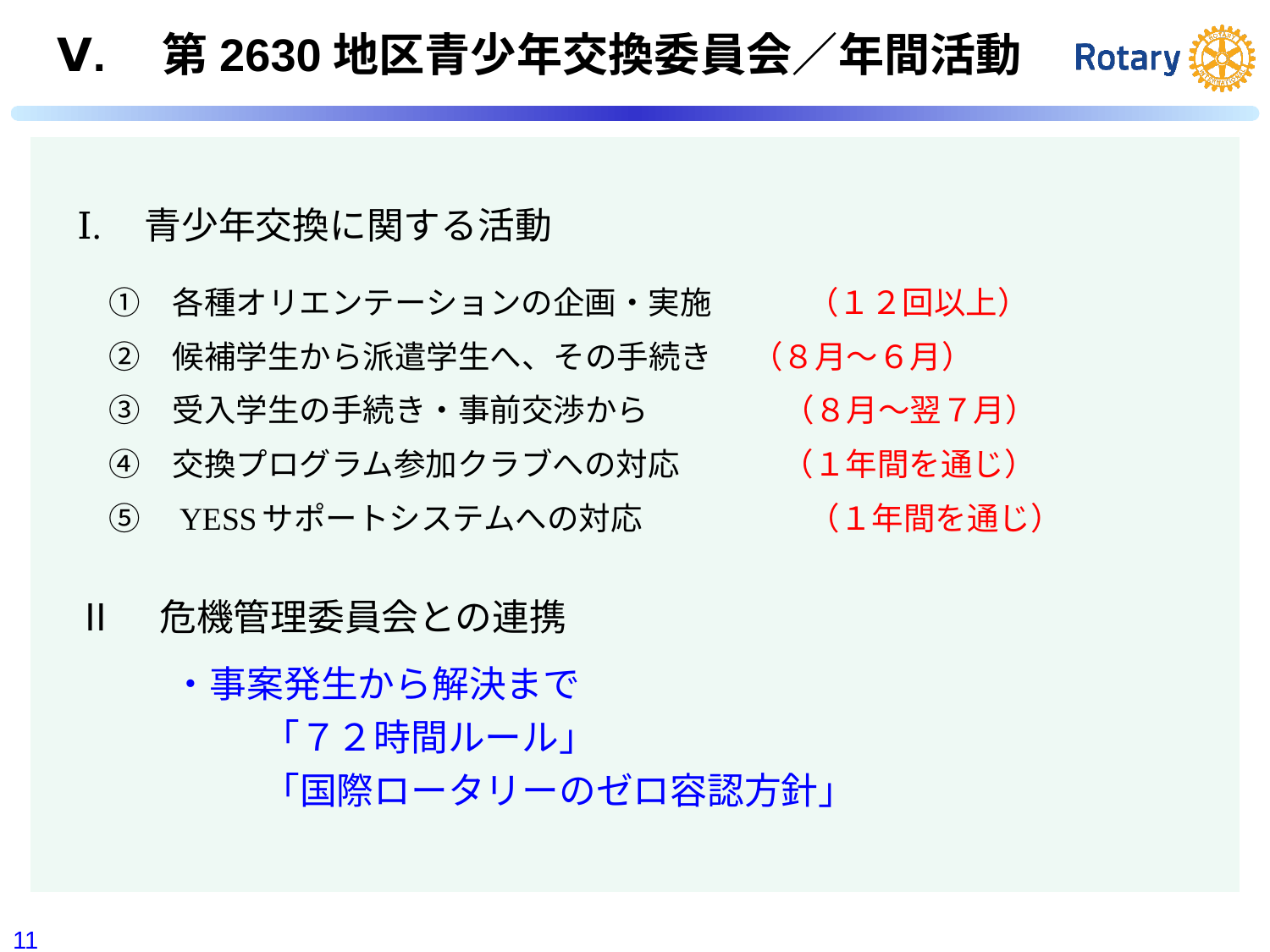

Ⅴ.　第2630地区青少年交換委員会／年間活動
|  |
| --- |
Ⅰ.　青少年交換に関する活動

　①　各種オリエンテーションの企画・実施　　　（１２回以上）
　②　候補学生から派遣学生へ、その手続き 　（８月～６月）
　③　受入学生の手続き・事前交渉から　　　 　（８月～翌７月）
　④　交換プログラム参加クラブへの対応　 　　（１年間を通じ）
　⑤　YESSサポートシステムへの対応　 　　　　（１年間を通じ）

Ⅱ　危機管理委員会との連携

　　　・事案発生から解決まで
　　　　　「７２時間ルール」
　　　　　「国際ロータリーのゼロ容認方針」
11